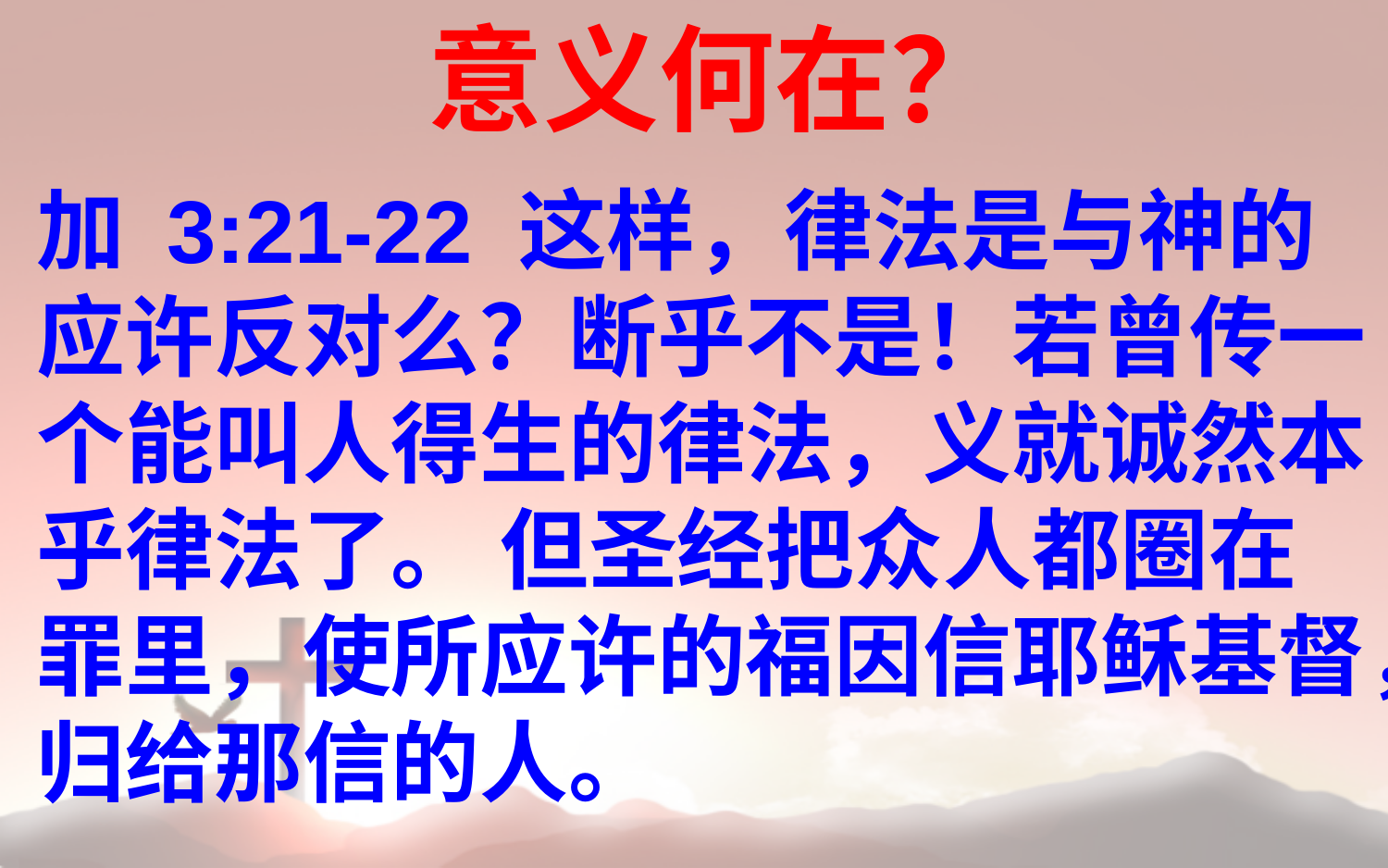

意义何在？
加 3:21-22 这样，律法是与神的应许反对么？断乎不是！若曾传一个能叫人得生的律法，义就诚然本乎律法了。 但圣经把众人都圈在罪里，使所应许的福因信耶稣基督，归给那信的人。